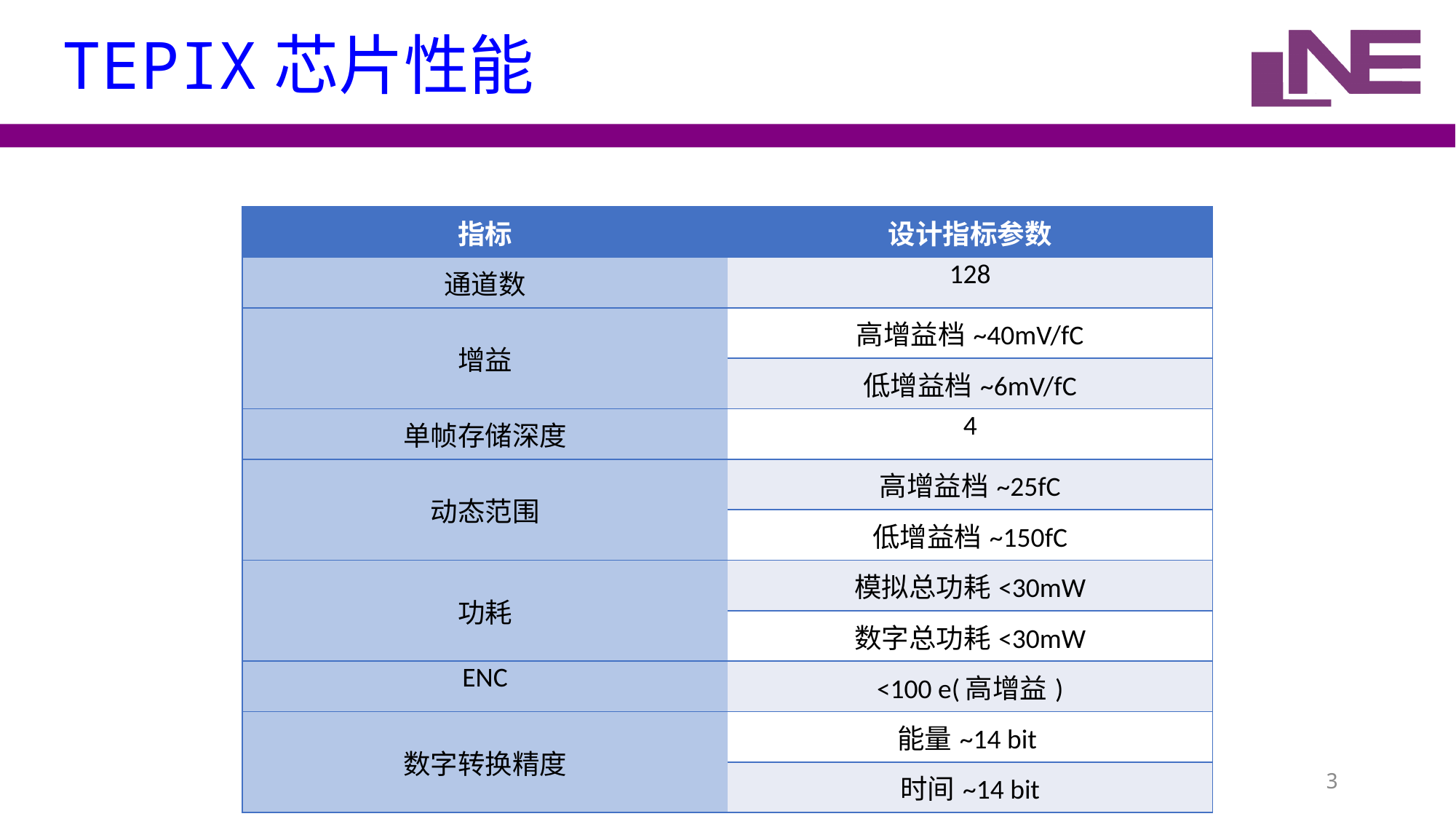

# TEPIX芯片性能
| 指标 | 设计指标参数 |
| --- | --- |
| 通道数 | 128 |
| 增益 | 高增益档~40mV/fC |
|  | 低增益档~6mV/fC |
| 单帧存储深度 | 4 |
| 动态范围 | 高增益档~25fC |
|  | 低增益档~150fC |
| 功耗 | 模拟总功耗<30mW |
|  | 数字总功耗<30mW |
| ENC | <100 e(高增益) |
| 数字转换精度 | 能量~14 bit |
|  | 时间~14 bit |
3